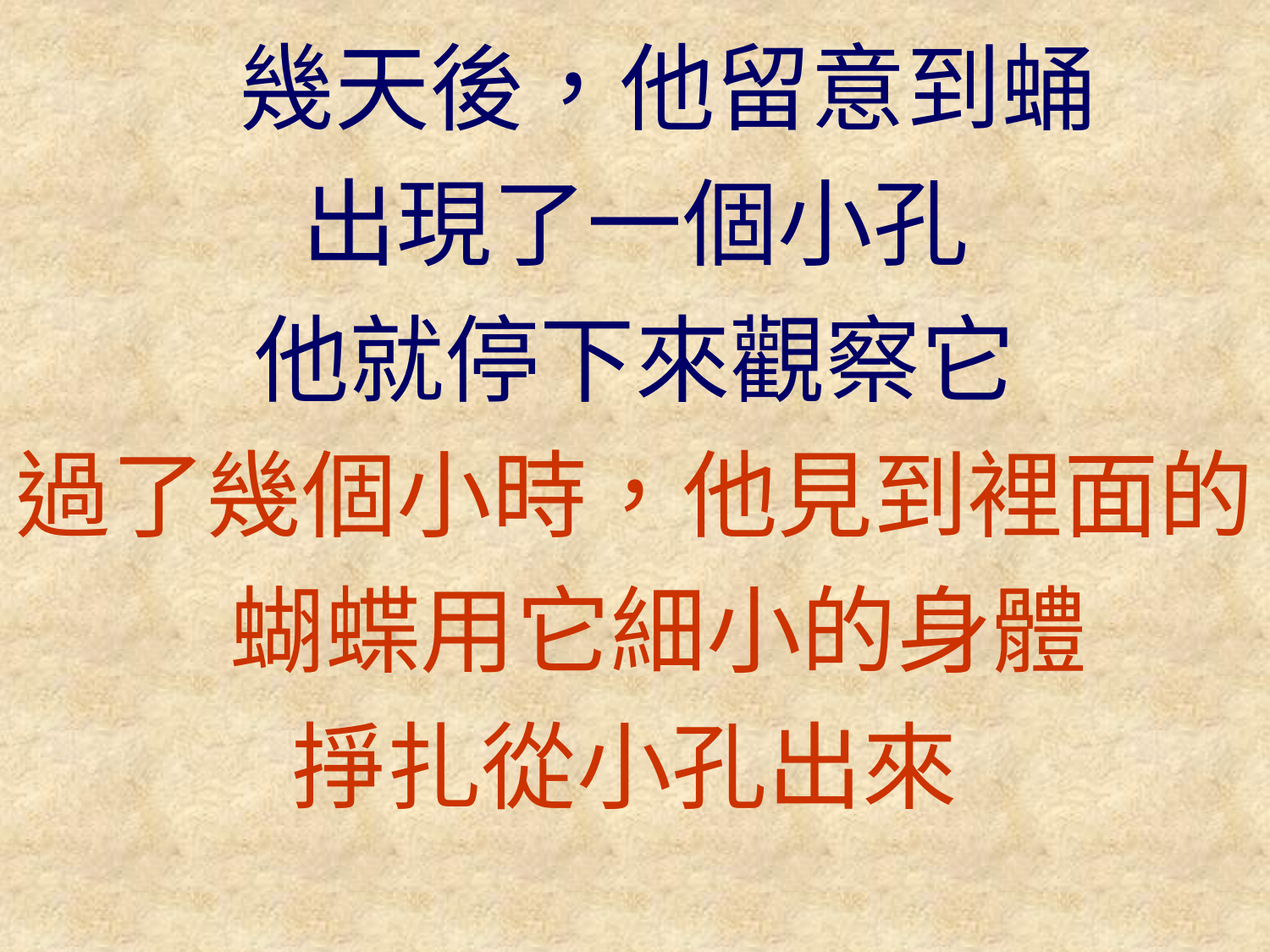

幾天後，他留意到蛹
出現了一個小孔
他就停下來觀察它
過了幾個小時，他見到裡面的蝴蝶用它細小的身體
掙扎從小孔出來